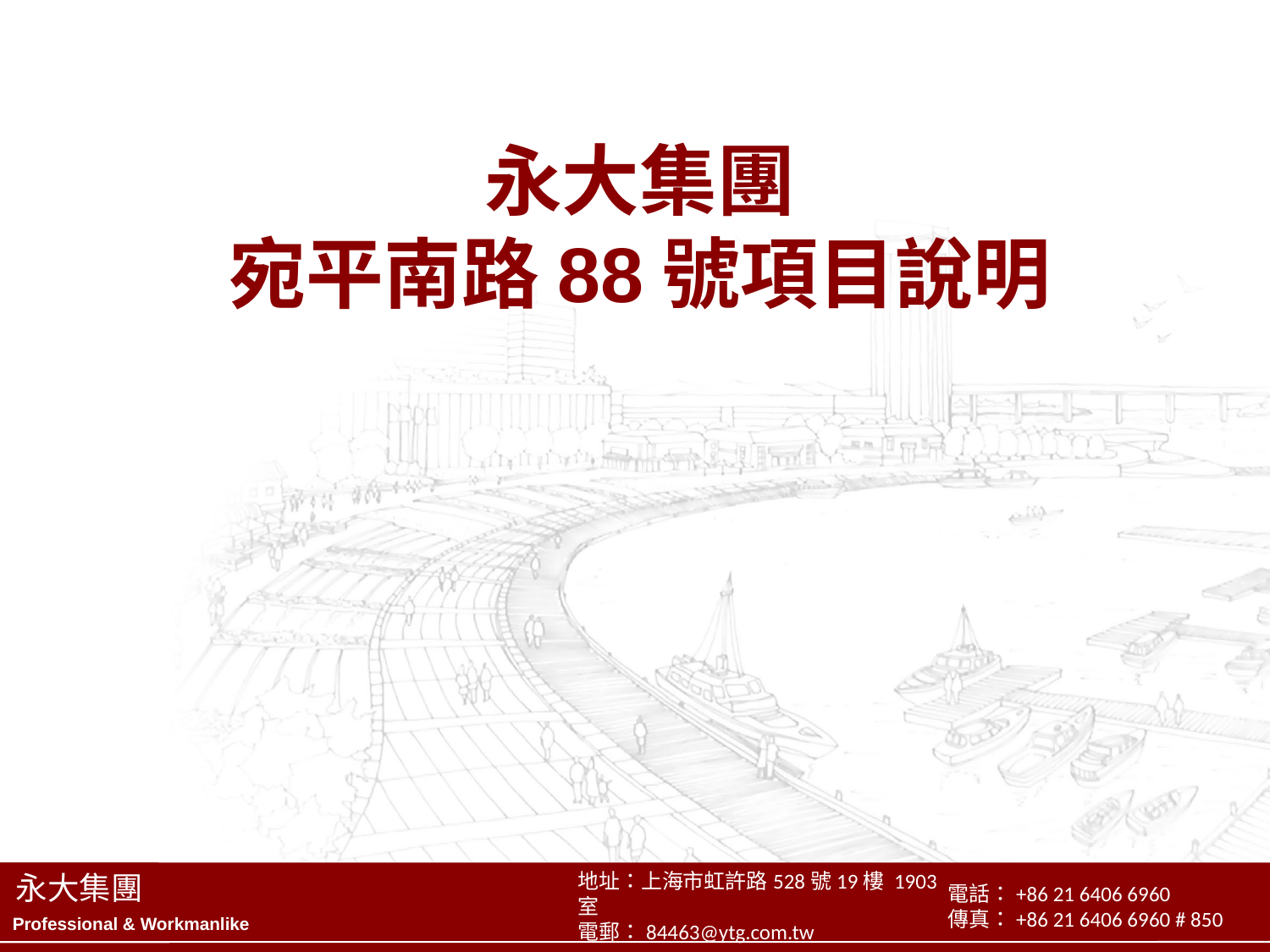

永大集團
宛平南路88號項目說明
地址：上海市虹許路528號19樓 1903室
電郵：84463@ytg.com.tw
電話：+86 21 6406 6960
傳真：+86 21 6406 6960 # 850